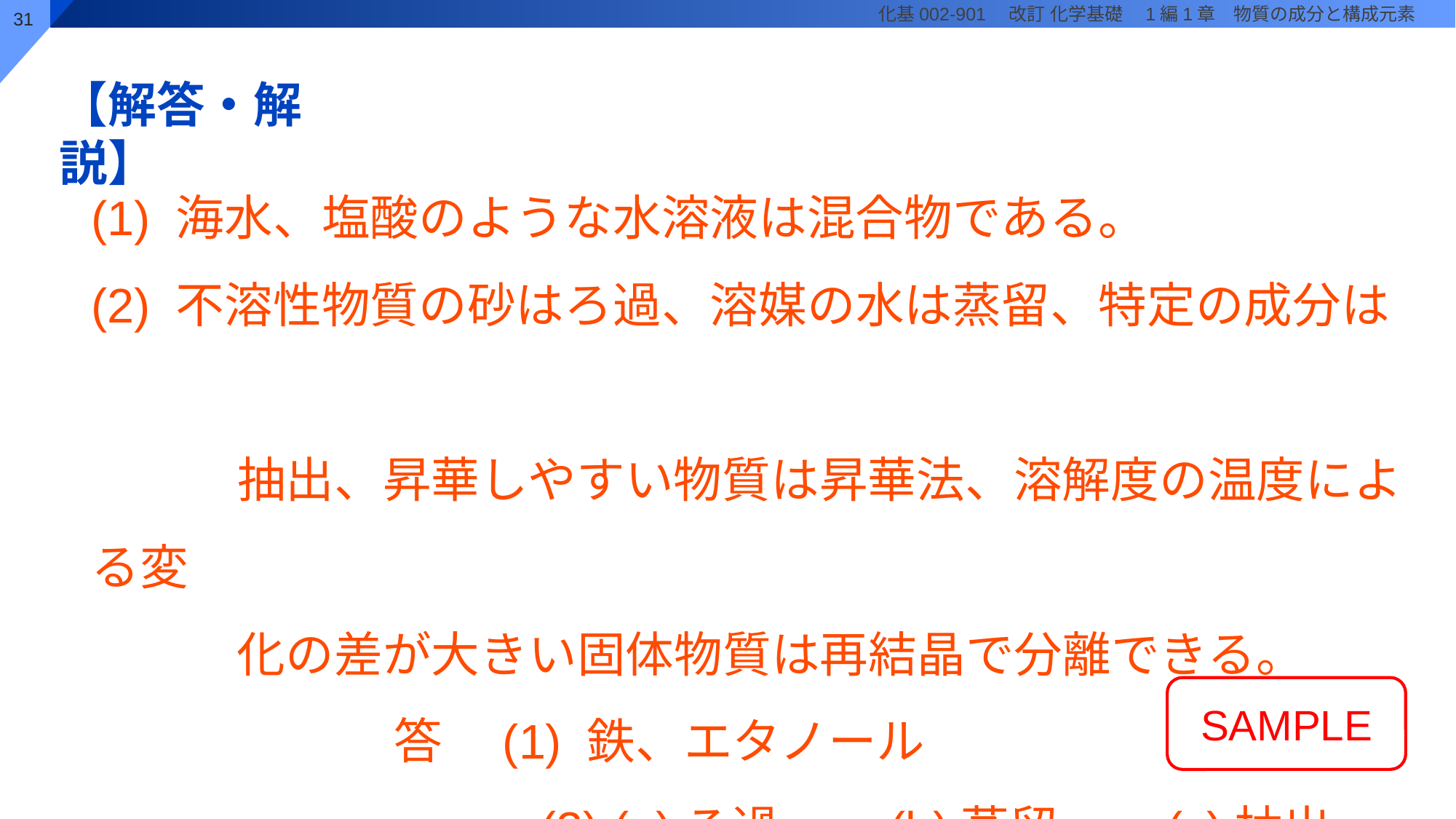

(1) 海水、塩酸のような水溶液は混合物である。
(2) 不溶性物質の砂はろ過、溶媒の水は蒸留、特定の成分は
　　　抽出、昇華しやすい物質は昇華法、溶解度の温度による変
　　　化の差が大きい固体物質は再結晶で分離できる。
　　　　　 　答　(1) 鉄、エタノール
　　　　　　　　　(2) (a)ろ過　　(b)蒸留　　(c)抽出
　　　　　　　　　　　　(d)昇華法　　(e)再結晶

SAMPLE